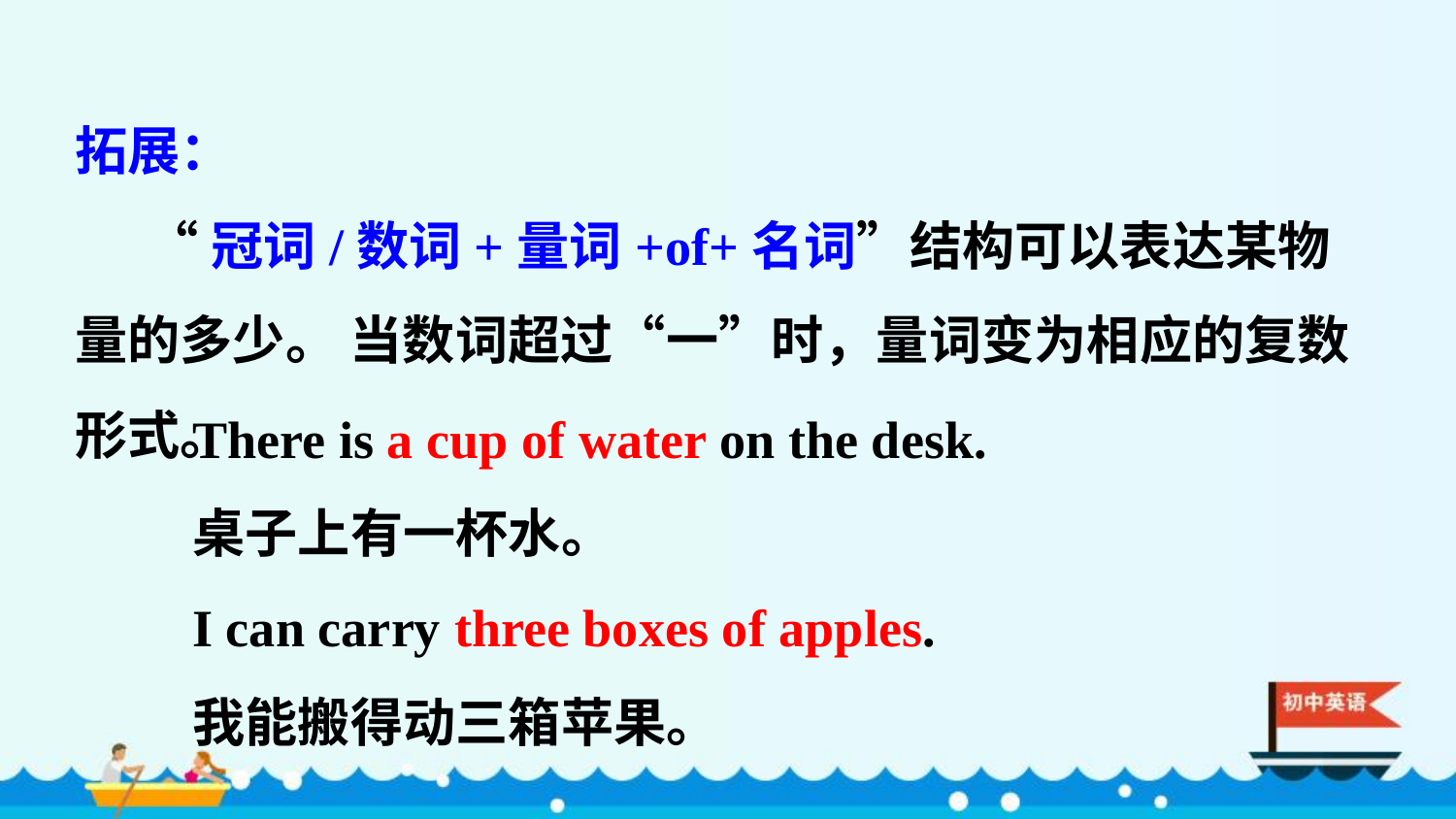

拓展：
      “冠词/数词+量词+of+名词”结构可以表达某物量的多少。 当数词超过“一”时，量词变为相应的复数形式。
There is a cup of water on the desk.
桌子上有一杯水。
I can carry three boxes of apples.
我能搬得动三箱苹果。